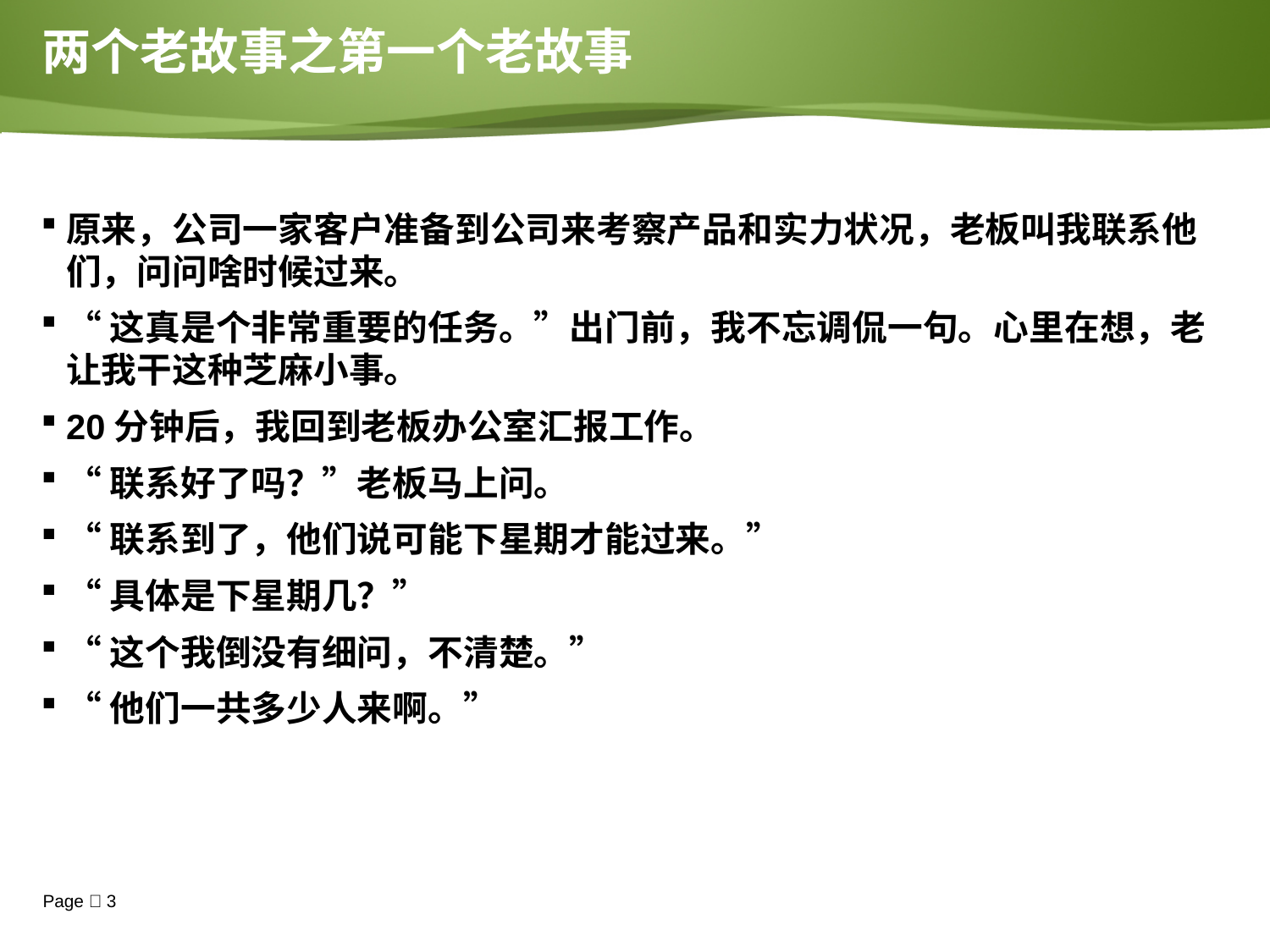

# 原来，公司一家客户准备到公司来考察产品和实力状况，老板叫我联系他们，问问啥时候过来。
“这真是个非常重要的任务。”出门前，我不忘调侃一句。心里在想，老让我干这种芝麻小事。
20分钟后，我回到老板办公室汇报工作。
“联系好了吗？”老板马上问。
“联系到了，他们说可能下星期才能过来。”
“具体是下星期几？”
“这个我倒没有细问，不清楚。”
“他们一共多少人来啊。”

两个老故事之第一个老故事